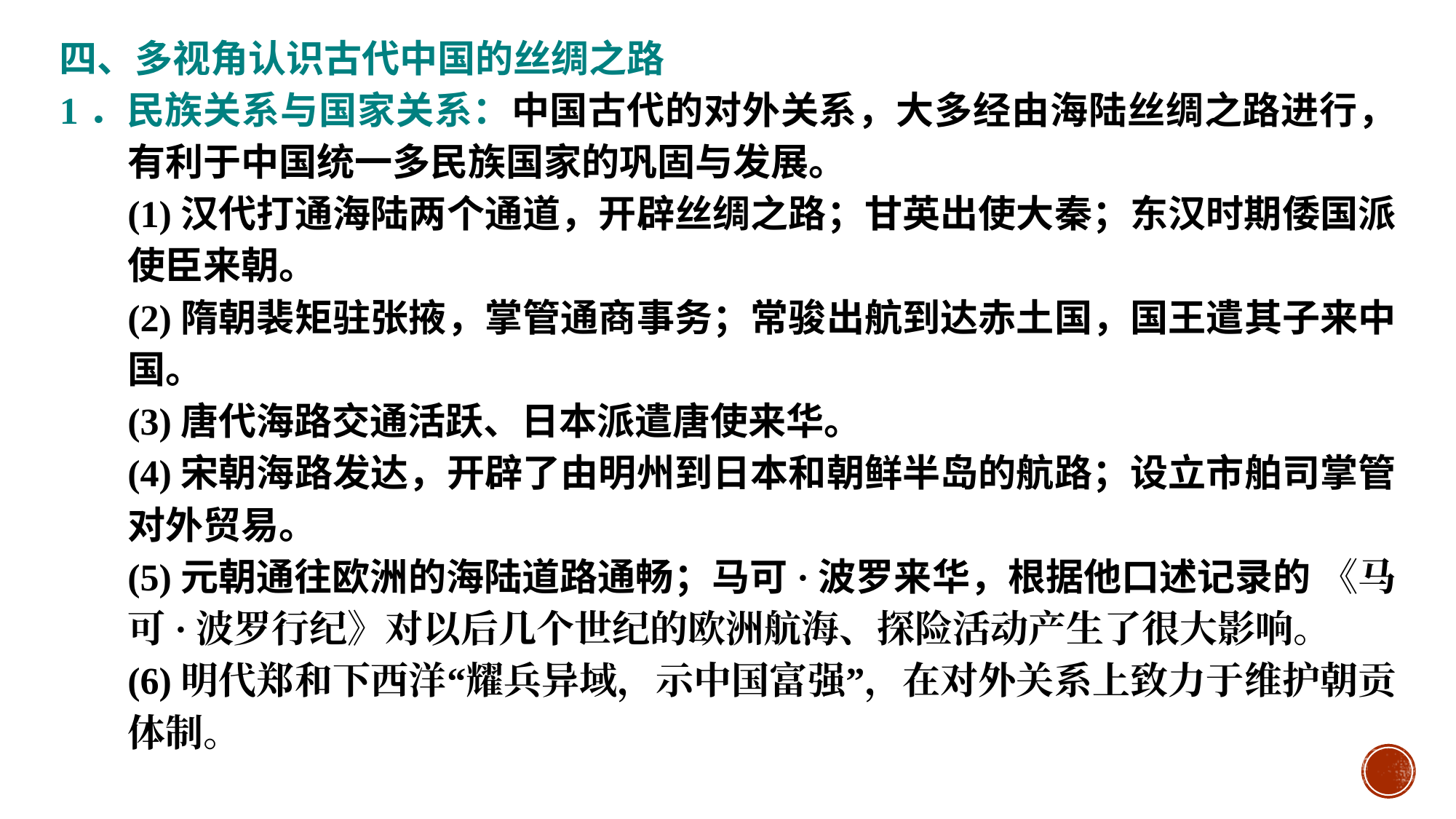

四、多视角认识古代中国的丝绸之路
1．民族关系与国家关系：中国古代的对外关系，大多经由海陆丝绸之路进行，有利于中国统一多民族国家的巩固与发展。
(1)汉代打通海陆两个通道，开辟丝绸之路；甘英出使大秦；东汉时期倭国派使臣来朝。
(2)隋朝裴矩驻张掖，掌管通商事务；常骏出航到达赤土国，国王遣其子来中国。
(3)唐代海路交通活跃、日本派遣唐使来华。
(4)宋朝海路发达，开辟了由明州到日本和朝鲜半岛的航路；设立市舶司掌管对外贸易。
(5)元朝通往欧洲的海陆道路通畅；马可·波罗来华，根据他口述记录的 《马可·波罗行纪》对以后几个世纪的欧洲航海、探险活动产生了很大影响。
(6)明代郑和下西洋“耀兵异域，示中国富强”，在对外关系上致力于维护朝贡体制。
#